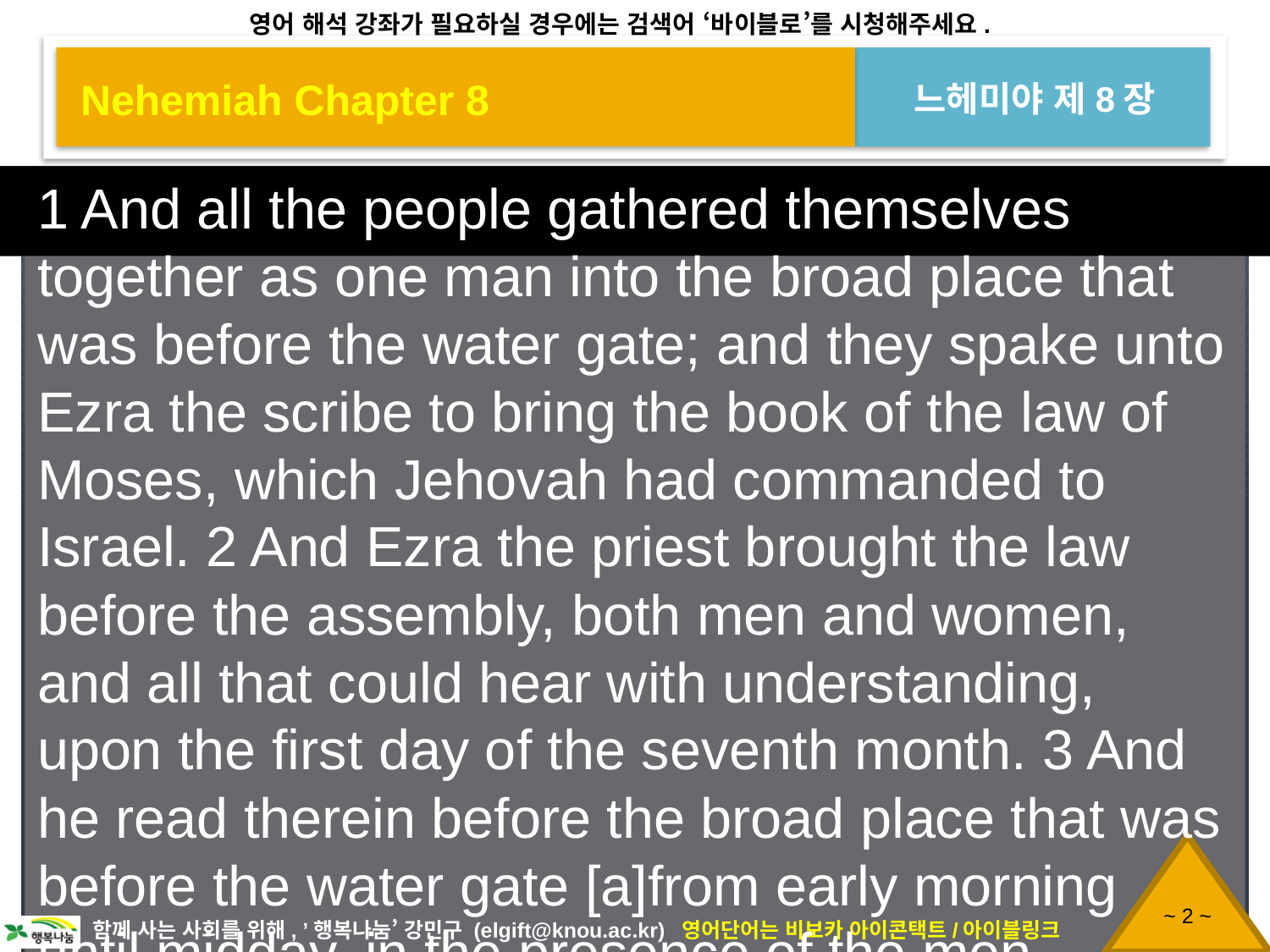

Nehemiah Chapter 8
느헤미야 제8장
1 And all the people gathered themselves together as one man into the broad place that was before the water gate; and they spake unto Ezra the scribe to bring the book of the law of Moses, which Jehovah had commanded to Israel. 2 And Ezra the priest brought the law before the assembly, both men and women, and all that could hear with understanding, upon the first day of the seventh month. 3 And he read therein before the broad place that was before the water gate [a]from early morning until midday, in the presence of the men